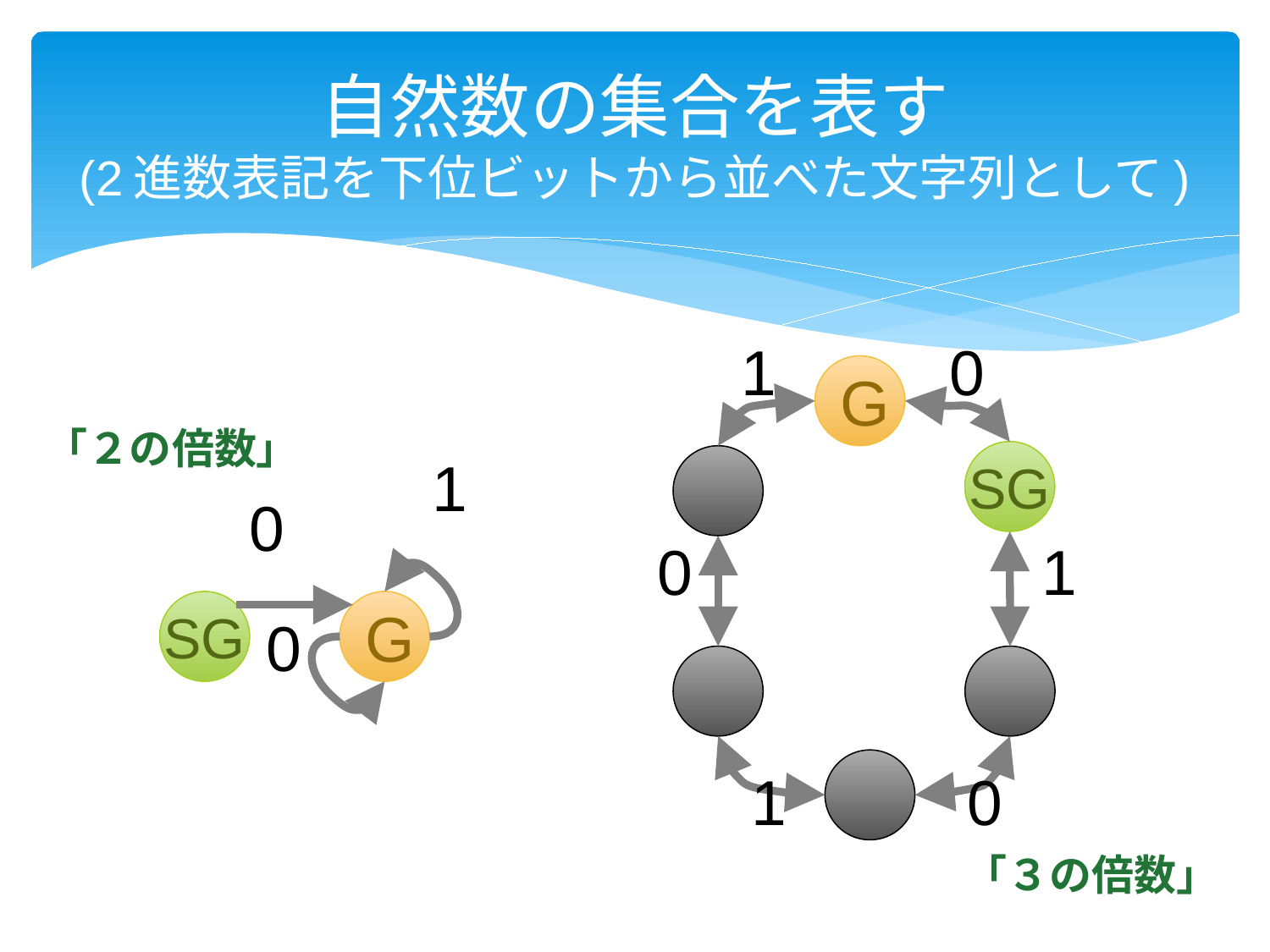

# 自然数の集合を表す (2進数表記を下位ビットから並べた文字列として)
1
0
G
「２の倍数」
SG
1

0
0
1
SG
G
0

1
0
「３の倍数」